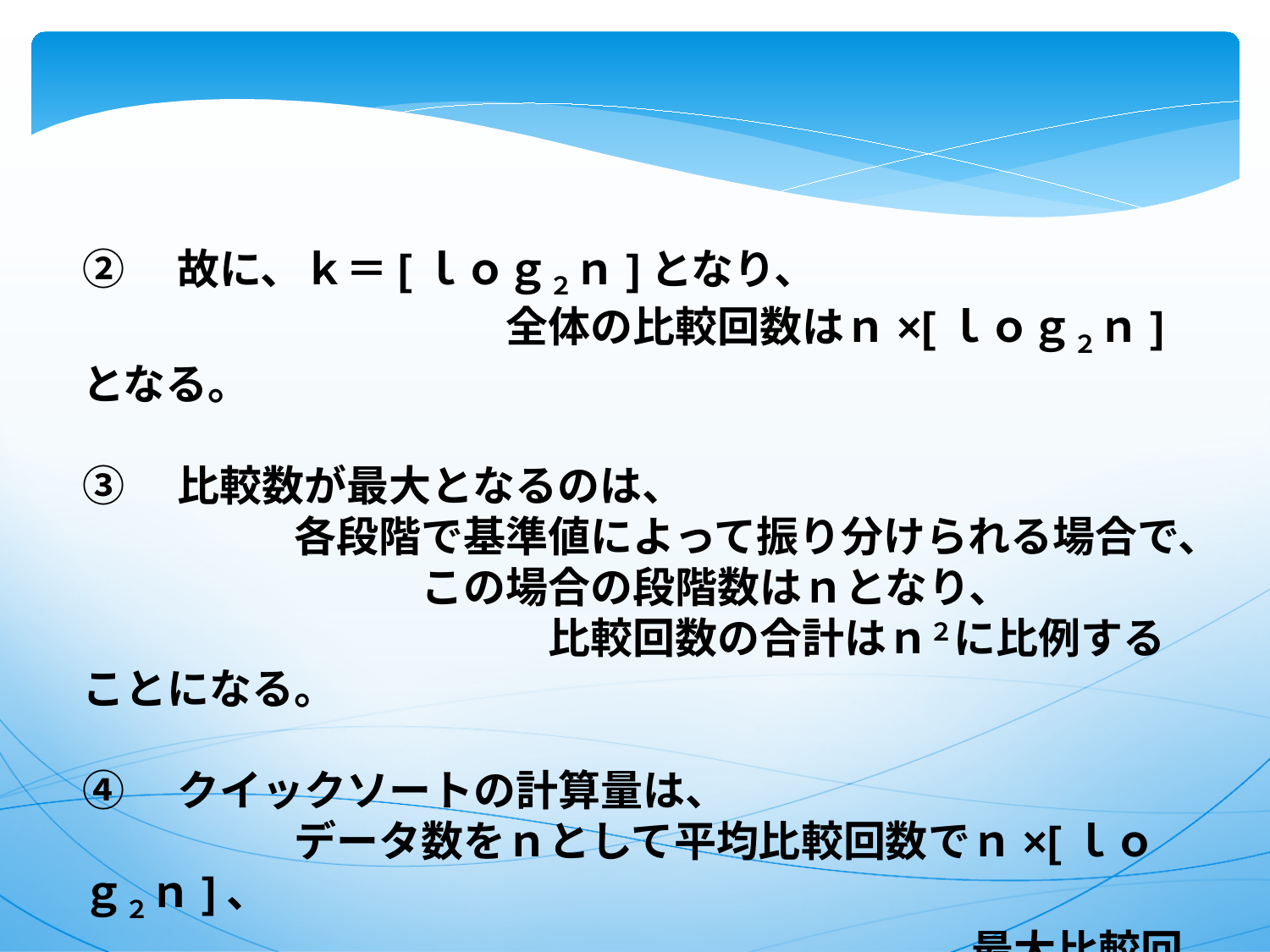

②　故に、ｋ＝[ｌｏｇ２ｎ]となり、
　　　　　　　　　　全体の比較回数はｎ×[ｌｏｇ２ｎ]となる。

③　比較数が最大となるのは、
　　　　　各段階で基準値によって振り分けられる場合で、
　　　　　　　　この場合の段階数はｎとなり、
　　　　　　　　　　　比較回数の合計はｎ２に比例することになる。

④　クイックソートの計算量は、
　　　　　データ数をｎとして平均比較回数でｎ×[ｌｏｇ２ｎ]、
　　　　　　　　　　　　　　　　　　　　　最大比較回数でｎ２となる。